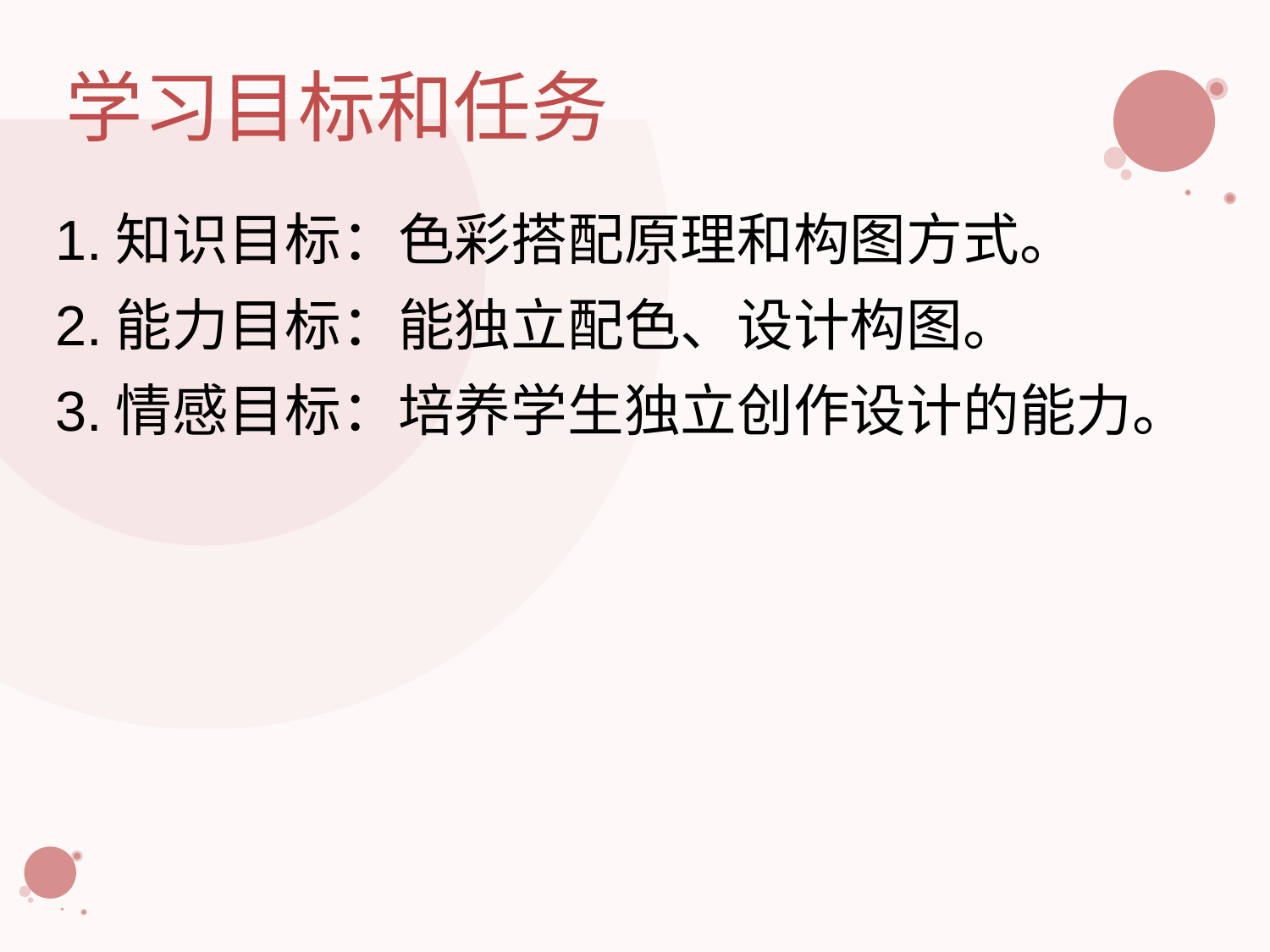

学习目标和任务

1.知识目标：色彩搭配原理和构图方式。
2.能力目标：能独立配色、设计构图。
3.情感目标：培养学生独立创作设计的能力。